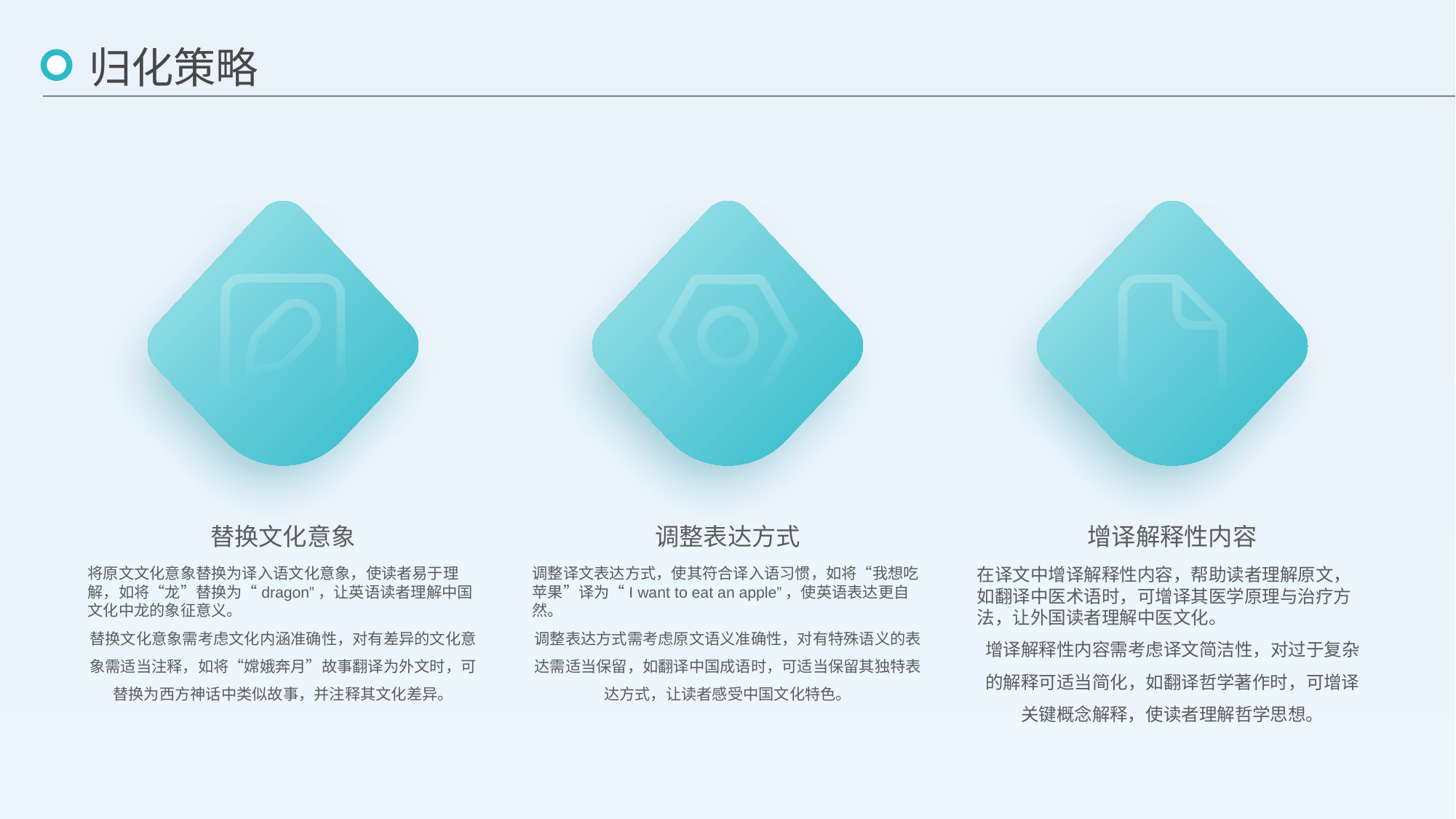

归化策略

替换文化意象
调整表达方式
增译解释性内容
将原文文化意象替换为译入语文化意象，使读者易于理解，如将“龙”替换为“dragon”，让英语读者理解中国文化中龙的象征意义。
替换文化意象需考虑文化内涵准确性，对有差异的文化意象需适当注释，如将“嫦娥奔月”故事翻译为外文时，可替换为西方神话中类似故事，并注释其文化差异。
调整译文表达方式，使其符合译入语习惯，如将“我想吃苹果”译为“I want to eat an apple”，使英语表达更自然。
调整表达方式需考虑原文语义准确性，对有特殊语义的表达需适当保留，如翻译中国成语时，可适当保留其独特表达方式，让读者感受中国文化特色。
在译文中增译解释性内容，帮助读者理解原文，如翻译中医术语时，可增译其医学原理与治疗方法，让外国读者理解中医文化。
增译解释性内容需考虑译文简洁性，对过于复杂的解释可适当简化，如翻译哲学著作时，可增译关键概念解释，使读者理解哲学思想。